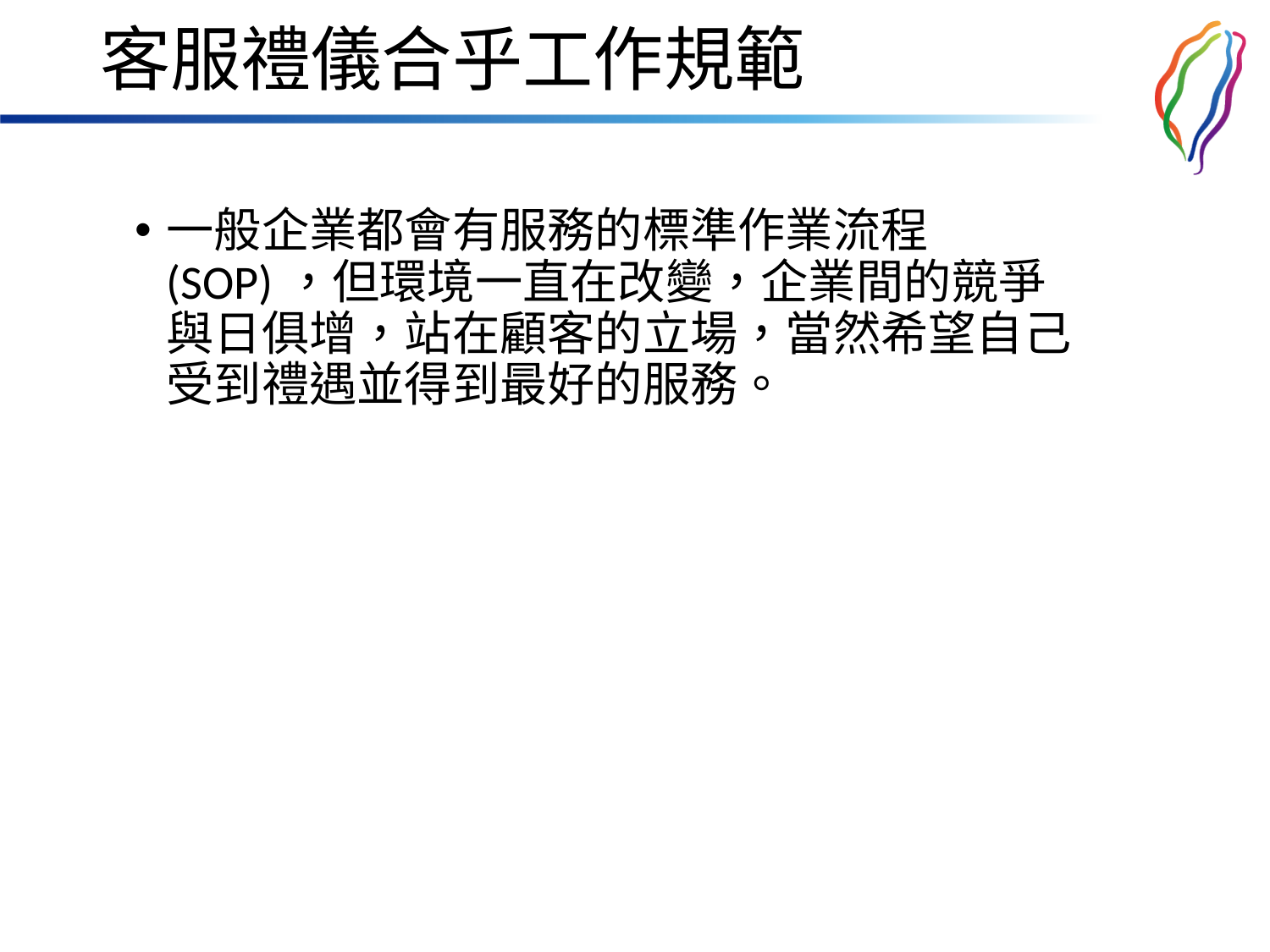

# 客服禮儀合乎工作規範
一般企業都會有服務的標準作業流程(SOP)，但環境一直在改變，企業間的競爭與日俱增，站在顧客的立場，當然希望自己受到禮遇並得到最好的服務。